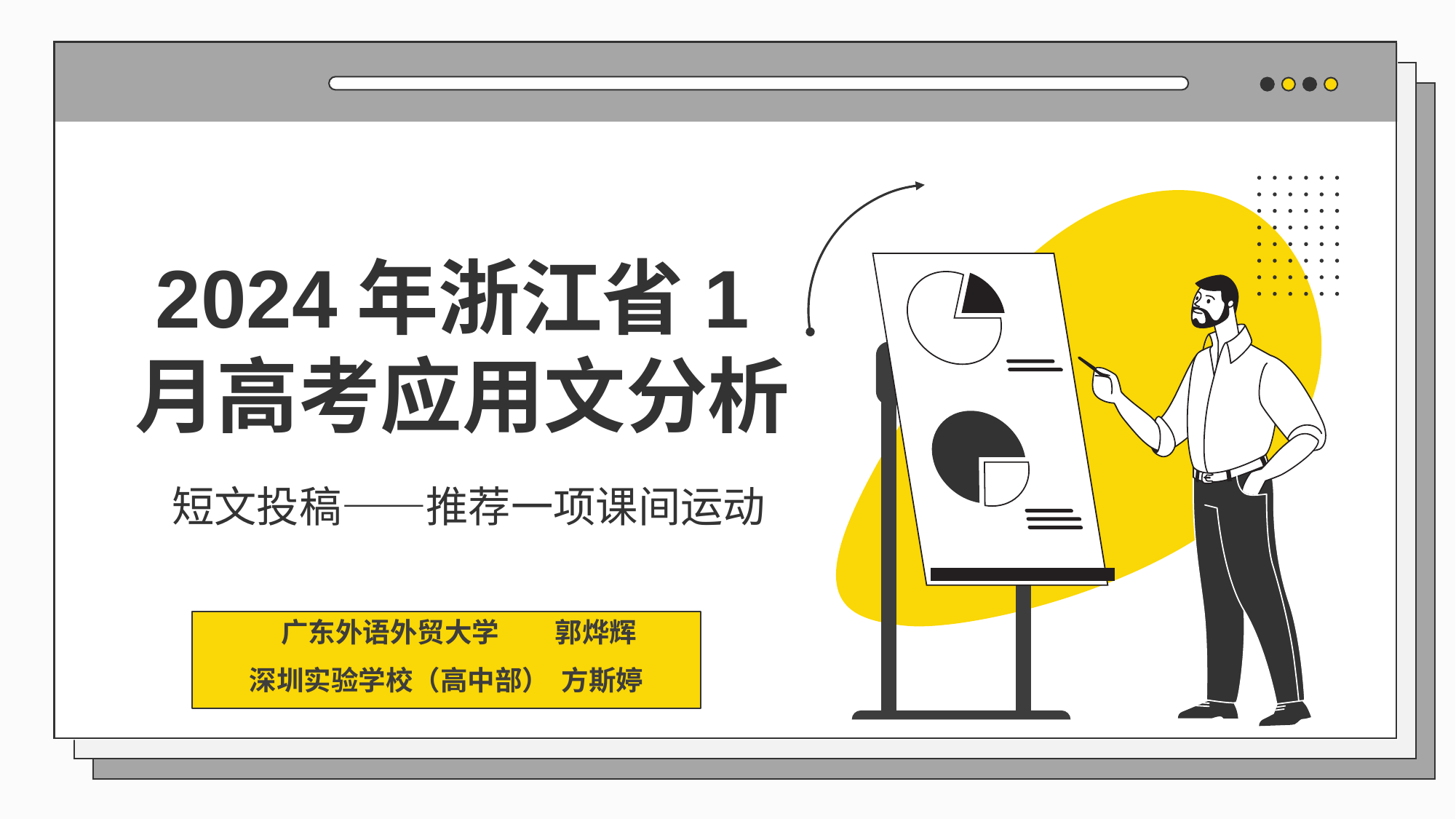

# 2024年浙江省1月高考应用文分析
短文投稿——推荐一项课间运动
    广东外语外贸大学         郭烨辉
深圳实验学校（高中部）  方斯婷